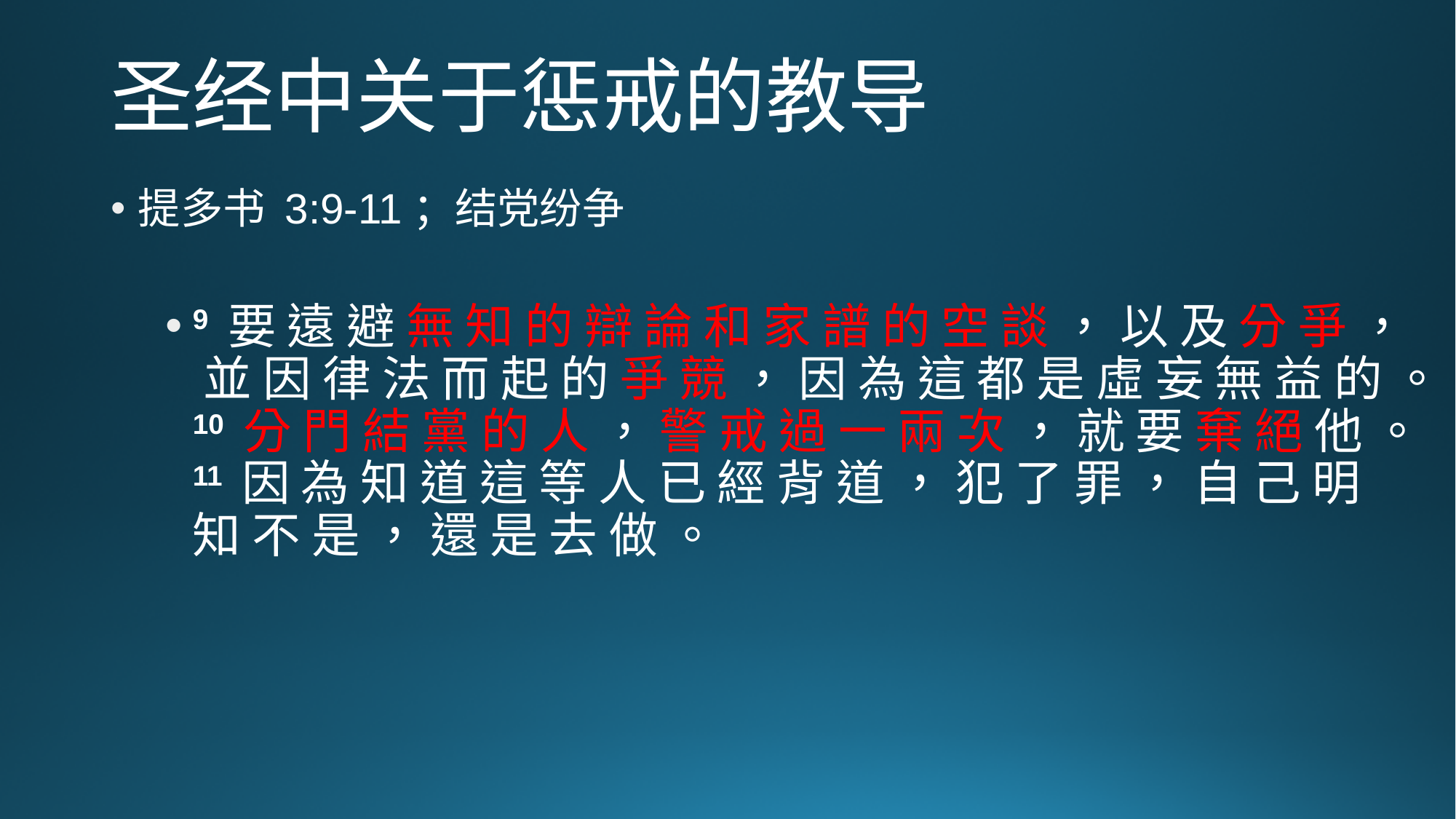

# 圣经中关于惩戒的教导
提多书 3:9-11；结党纷争

9 要 遠 避 無 知 的 辯 論 和 家 譜 的 空 談 ， 以 及 分 爭 ， 並 因 律 法 而 起 的 爭 競 ， 因 為 這 都 是 虛 妄 無 益 的 。10 分 門 結 黨 的 人 ， 警 戒 過 一 兩 次 ， 就 要 棄 絕 他 。11 因 為 知 道 這 等 人 已 經 背 道 ， 犯 了 罪 ， 自 己 明 知 不 是 ， 還 是 去 做 。